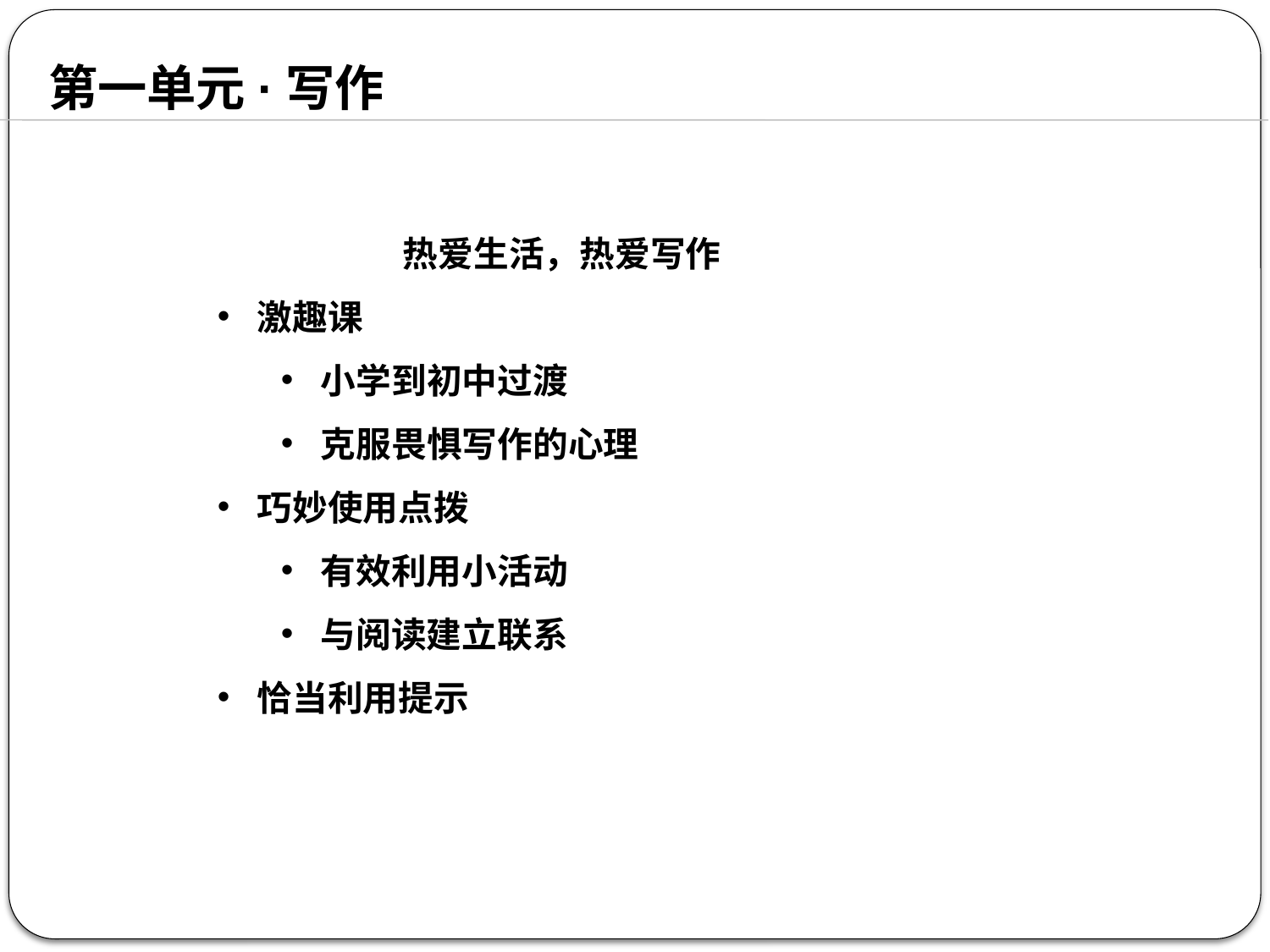

第一单元·写作

                      热爱生活，热爱写作
激趣课
小学到初中过渡
克服畏惧写作的心理
巧妙使用点拨
有效利用小活动
与阅读建立联系
恰当利用提示